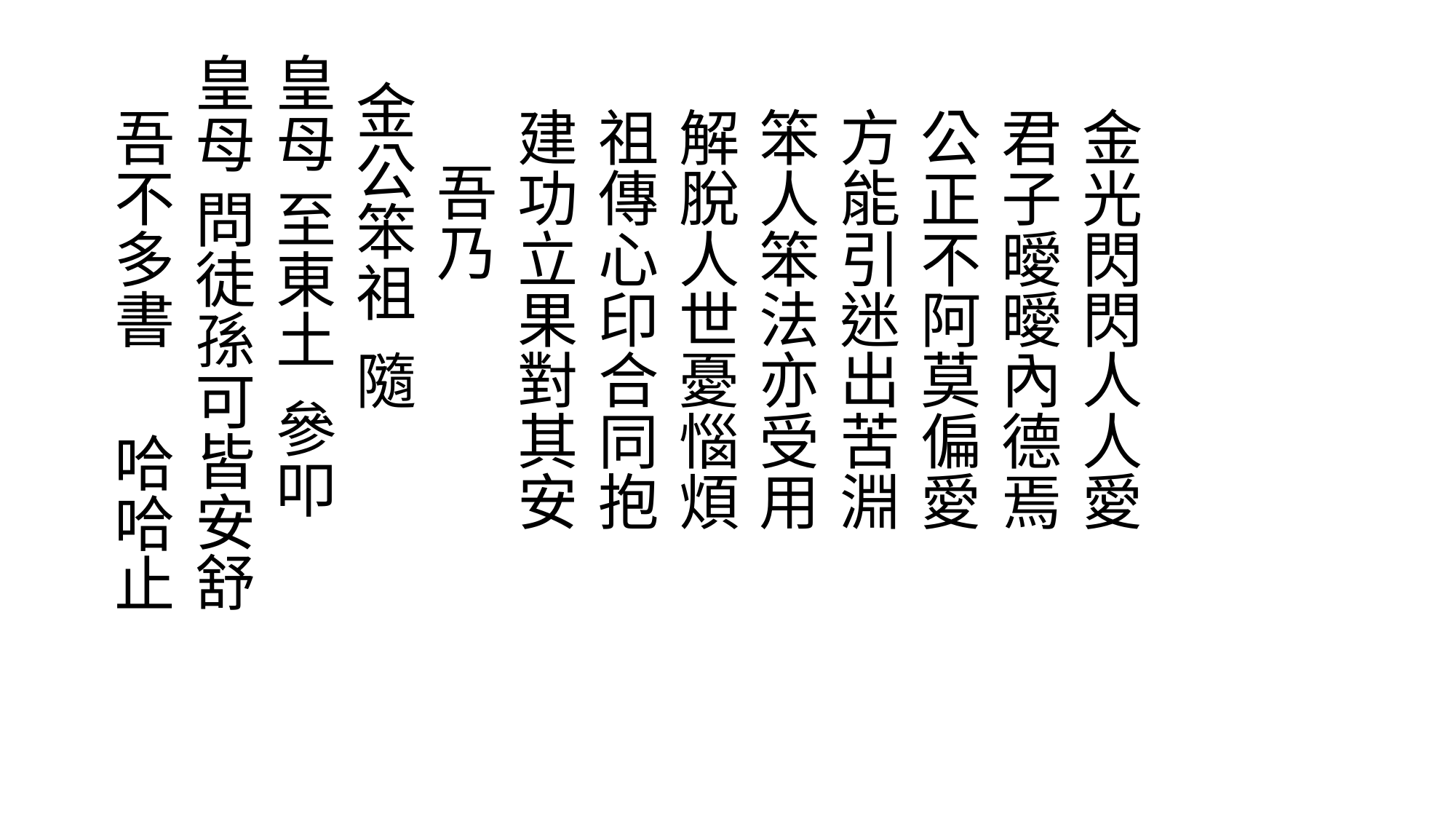

金光閃閃人人愛
      君子曖曖內德焉
      公正不阿莫偏愛
      方能引迷出苦淵
      笨人笨法亦受用
      解脫人世憂惱煩
      祖傳心印合同抱
      建功立果對其安
          吾乃
    金公笨祖  隨
  皇母 至東土  參叩
  皇母 問徒孫可皆安舒
      吾不多書      哈哈止